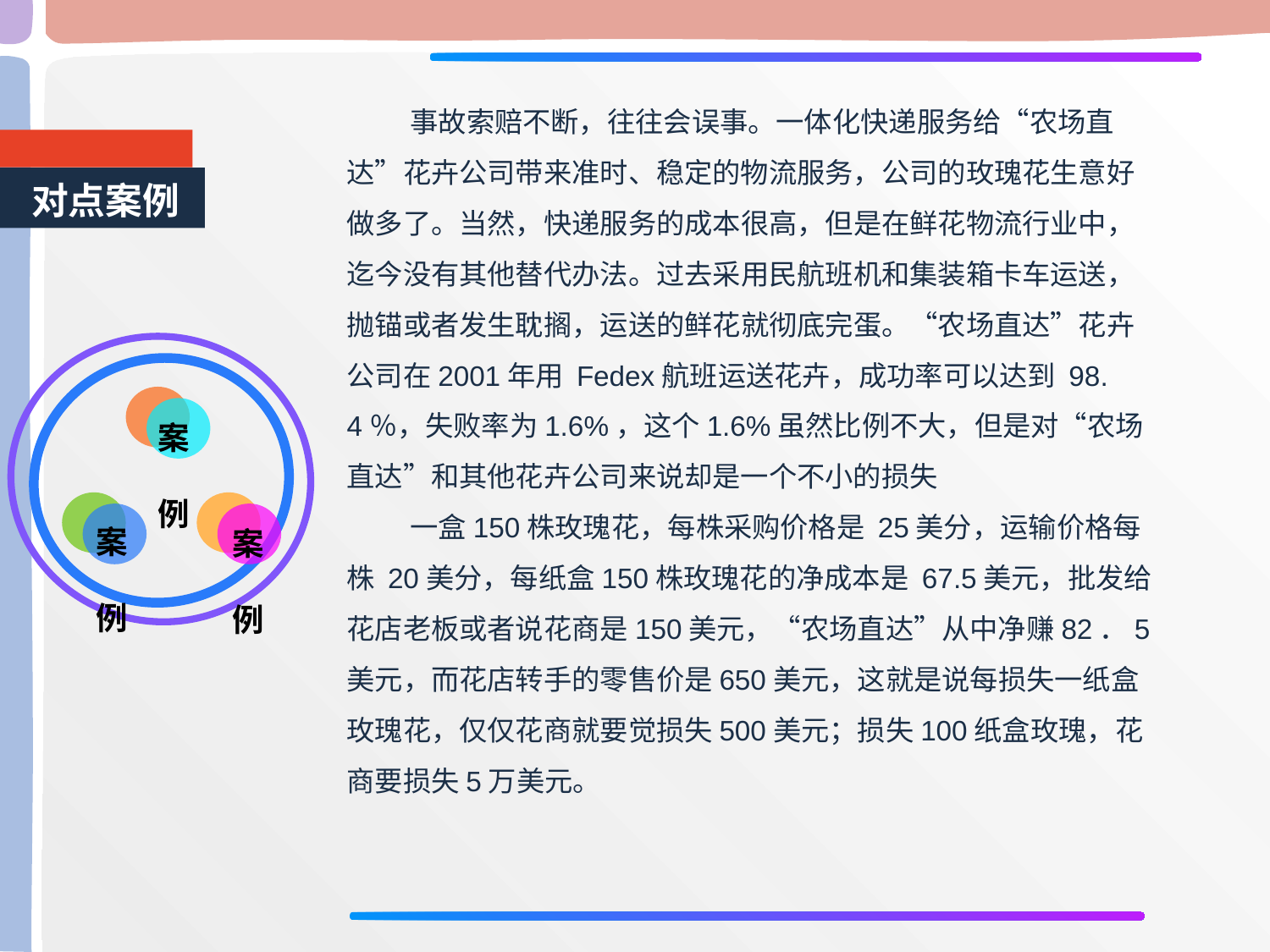

事故索赔不断，往往会误事。一体化快递服务给“农场直达”花卉公司带来准时、稳定的物流服务，公司的玫瑰花生意好做多了。当然，快递服务的成本很高，但是在鲜花物流行业中，迄今没有其他替代办法。过去采用民航班机和集装箱卡车运送，抛锚或者发生耽搁，运送的鲜花就彻底完蛋。“农场直达”花卉公司在2001年用 Fedex航班运送花卉，成功率可以达到 98. 4％，失败率为1.6%，这个1.6%虽然比例不大，但是对“农场直达”和其他花卉公司来说却是一个不小的损失
一盒150株玫瑰花，每株采购价格是 25美分，运输价格每株 20美分，每纸盒150株玫瑰花的净成本是 67.5美元，批发给花店老板或者说花商是150美元，“农场直达”从中净赚82．5美元，而花店转手的零售价是650美元，这就是说每损失一纸盒玫瑰花，仅仅花商就要觉损失500美元；损失100纸盒玫瑰，花商要损失5万美元。

对点案例

案  例

案  例
案  例